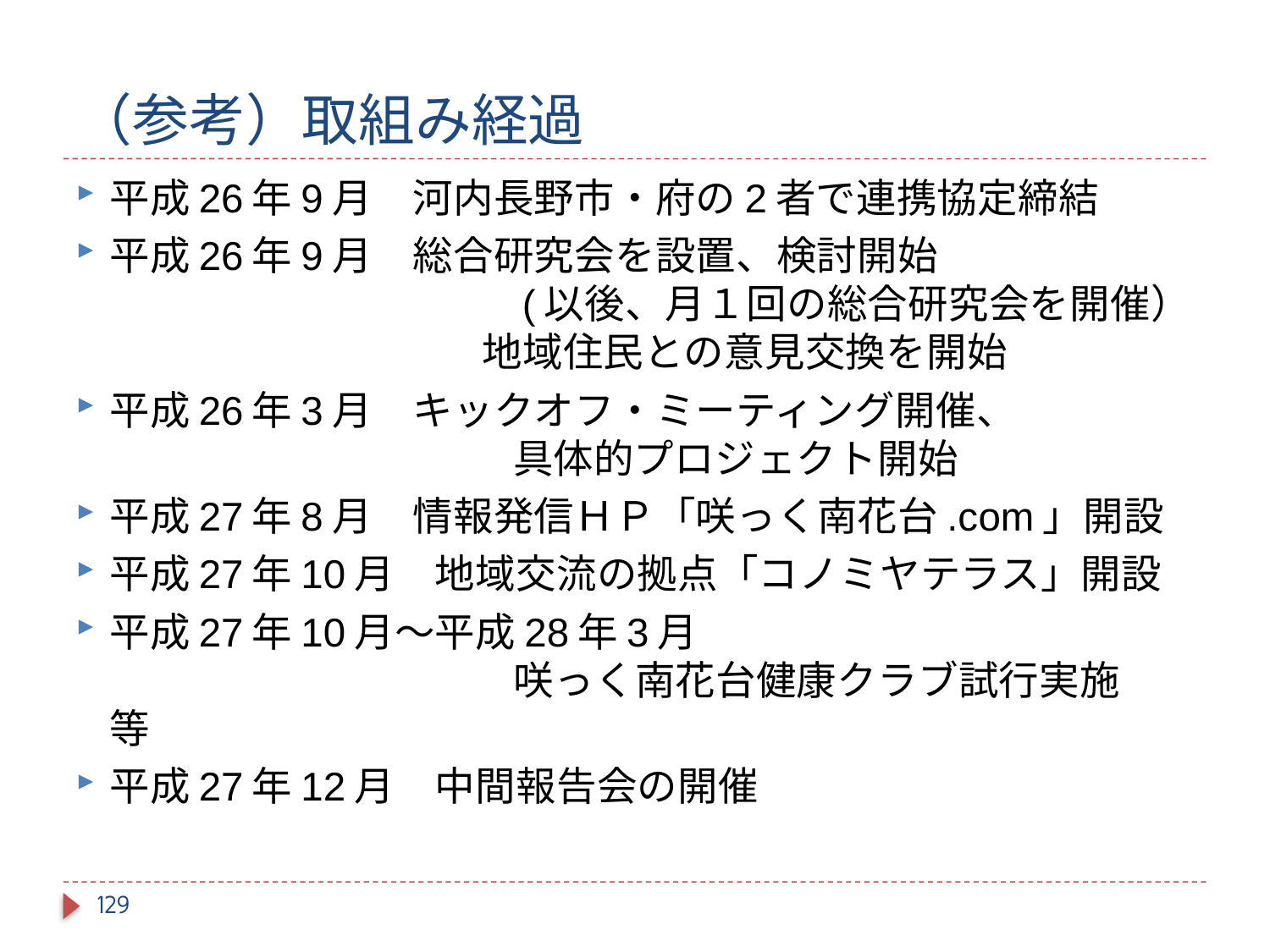

（参考）取組み経過
平成26年9月　河内長野市・府の2者で連携協定締結
平成26年9月　総合研究会を設置、検討開始
　　　　　　　　　　(以後、月１回の総合研究会を開催）
　　　　　　　　　 地域住民との意見交換を開始
平成26年3月　キックオフ・ミーティング開催、
　　　　　　　　　　具体的プロジェクト開始
平成27年8月　情報発信ＨＰ「咲っく南花台.com」開設
平成27年10月　地域交流の拠点「コノミヤテラス」開設
平成27年10月～平成28年3月
　　　　　　　　　　咲っく南花台健康クラブ試行実施　等
平成27年12月　中間報告会の開催
129